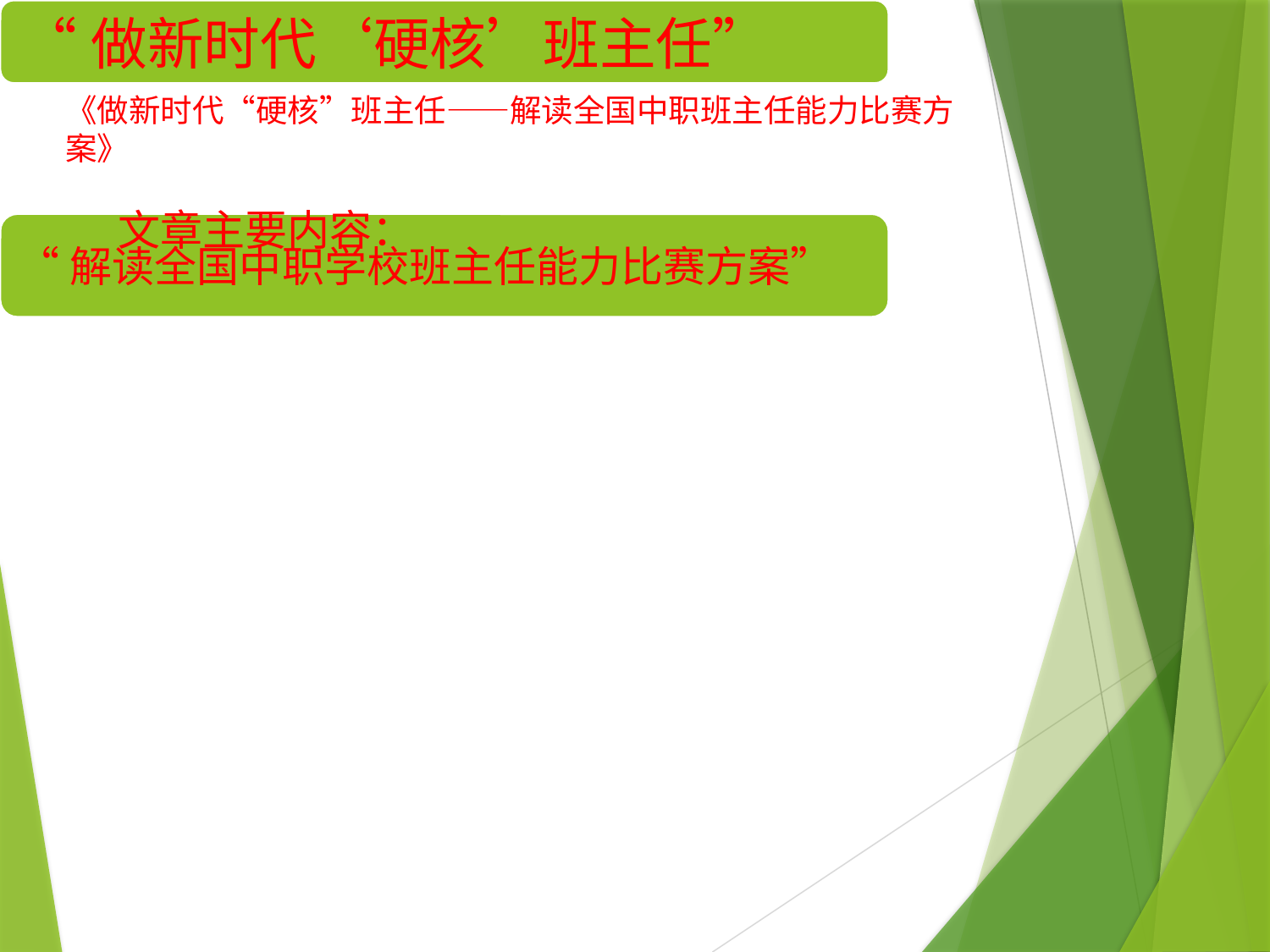

# 《做新时代“硬核”班主任——解读全国中职班主任能力比赛方案》
文章主要内容：
“做新时代‘硬核’班主任”
“解读全国中职学校班主任能力比赛方案”